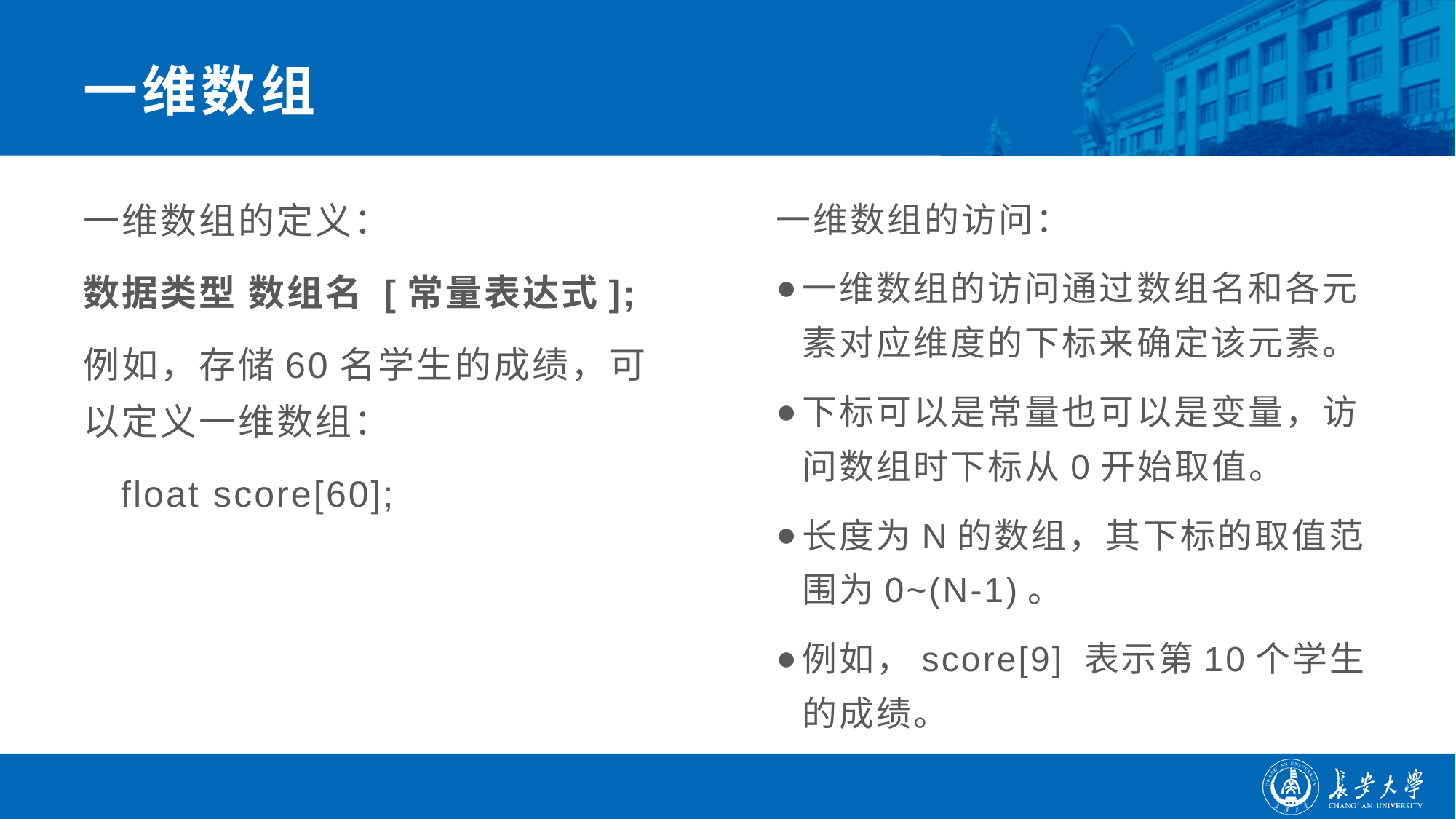

# 一维数组
一维数组的定义：
数据类型 数组名 [常量表达式];
例如，存储60名学生的成绩，可以定义一维数组：
   float score[60];
一维数组的访问：
一维数组的访问通过数组名和各元素对应维度的下标来确定该元素。
下标可以是常量也可以是变量，访问数组时下标从0开始取值。
长度为N的数组，其下标的取值范围为0~(N-1)。
例如，score[9] 表示第10个学生的成绩。